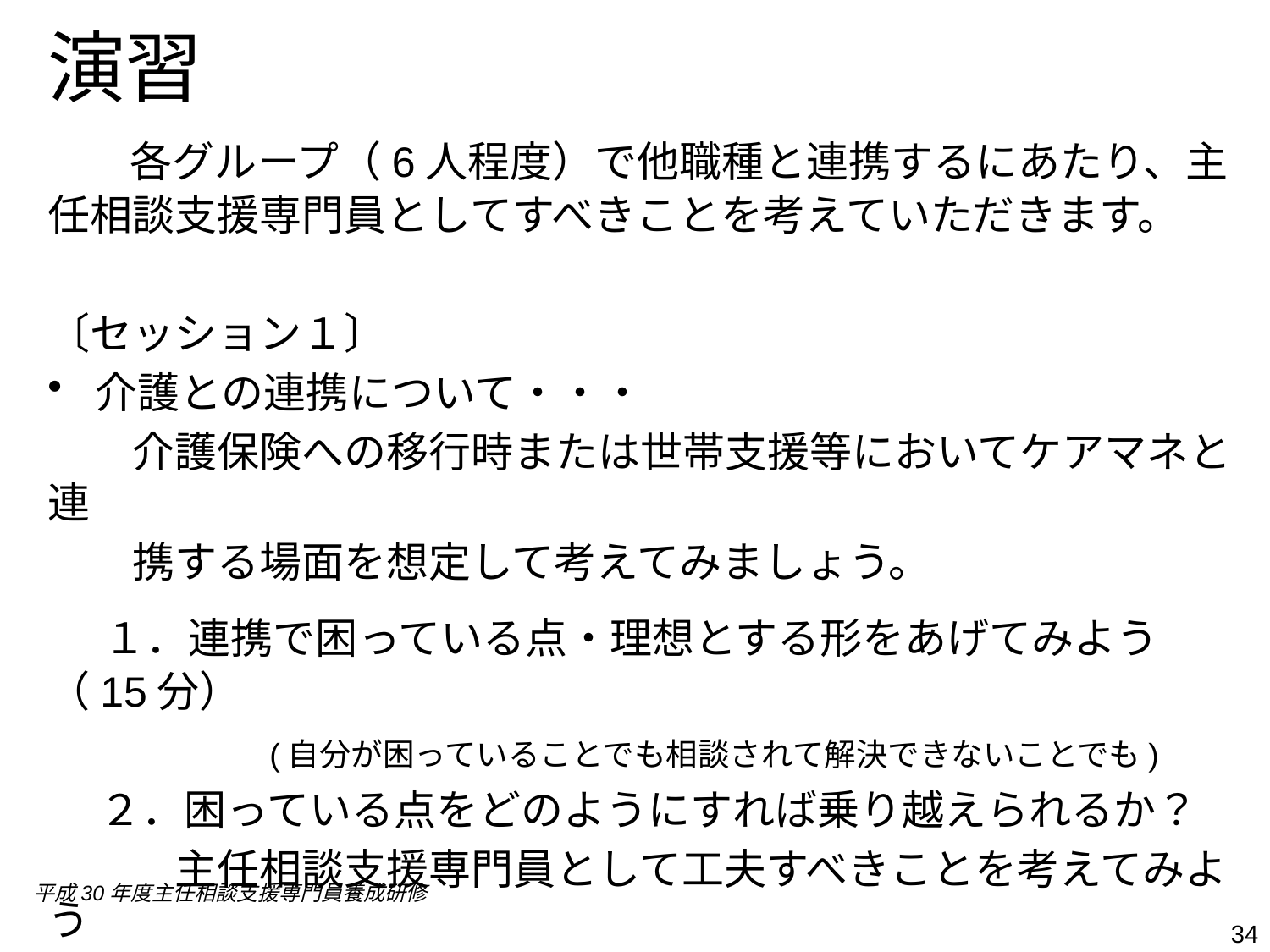

# 演習
 　各グループ（6人程度）で他職種と連携するにあたり、主任相談支援専門員としてすべきことを考えていただきます。

〔セッション１〕
介護との連携について・・・
　　介護保険への移行時または世帯支援等においてケアマネと連
　　携する場面を想定して考えてみましょう。
　１．連携で困っている点・理想とする形をあげてみよう（15分）
　　　　　(自分が困っていることでも相談されて解決できないことでも)
　 ２．困っている点をどのようにすれば乗り越えられるか？
　　　主任相談支援専門員として工夫すべきことを考えてみよう
                                                                            （25分）

平成30年度主任相談支援専門員養成研修
34